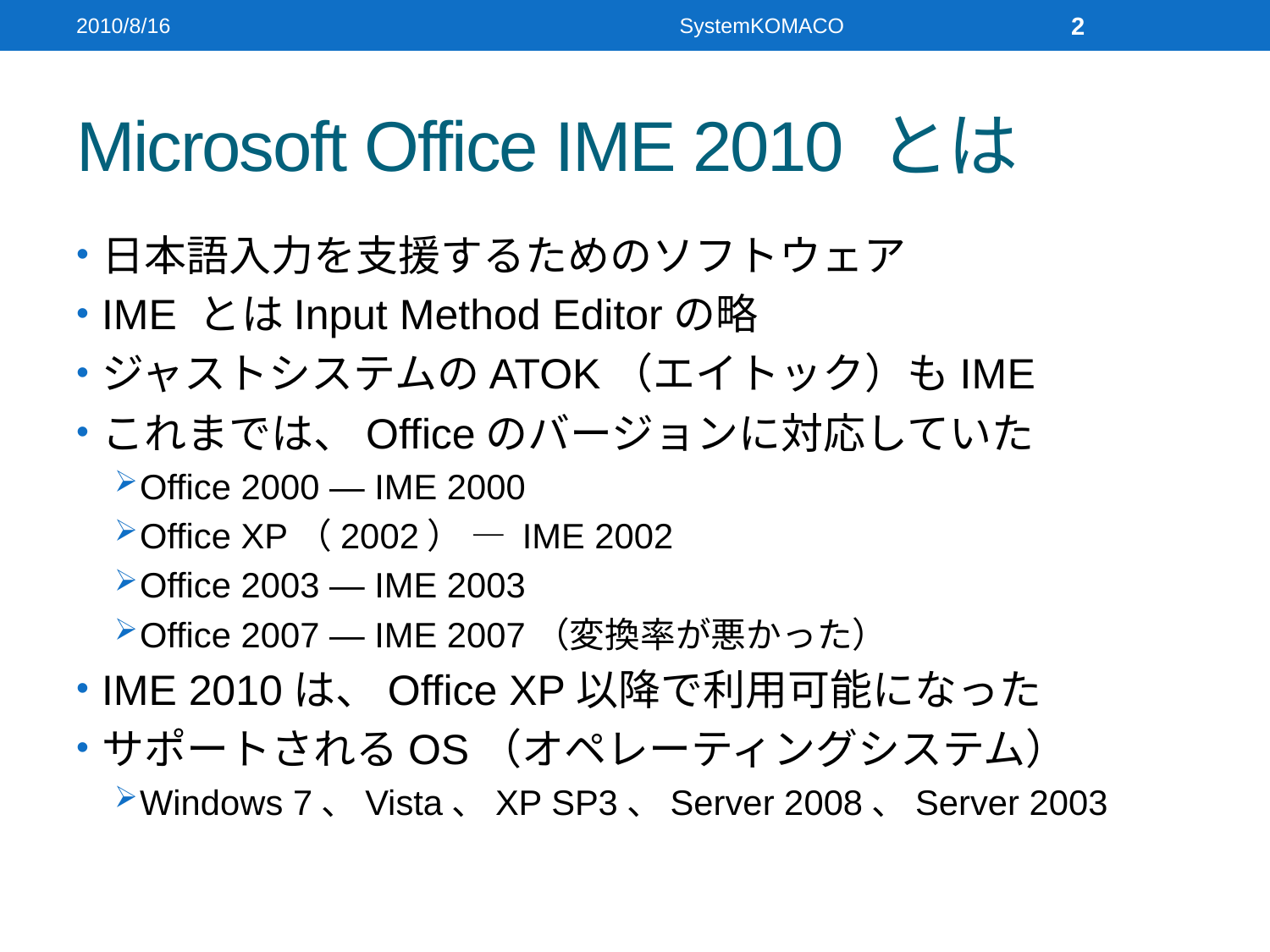

2010/8/16
SystemKOMACO
2
# Microsoft Office IME 2010 とは
日本語入力を支援するためのソフトウェア
IME とはInput Method Editorの略
ジャストシステムのATOK（エイトック）もIME
これまでは、Officeのバージョンに対応していた
Office 2000 ― IME 2000
Office XP（2002） ― IME 2002
Office 2003 ― IME 2003
Office 2007 ― IME 2007（変換率が悪かった）
IME 2010は、Office XP以降で利用可能になった
サポートされるOS（オペレーティングシステム）
Windows 7、Vista、XP SP3、Server 2008、Server 2003